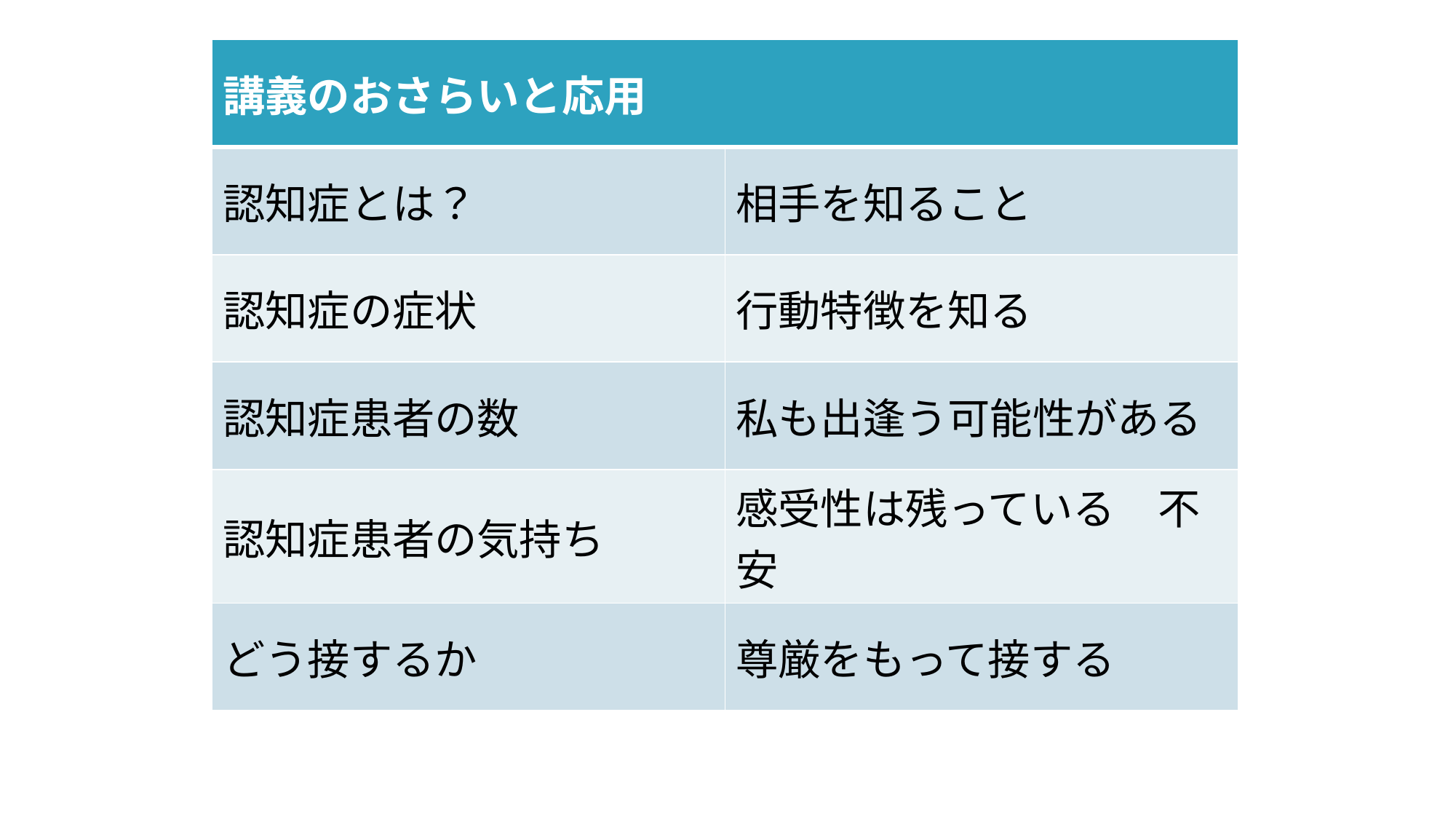

| 講義のおさらいと応用 |  |
| --- | --- |
| 認知症とは？ | 相手を知ること |
| 認知症の症状 | 行動特徴を知る |
| 認知症患者の数 | 私も出逢う可能性がある |
| 認知症患者の気持ち | 感受性は残っている　不安 |
| どう接するか | 尊厳をもって接する |